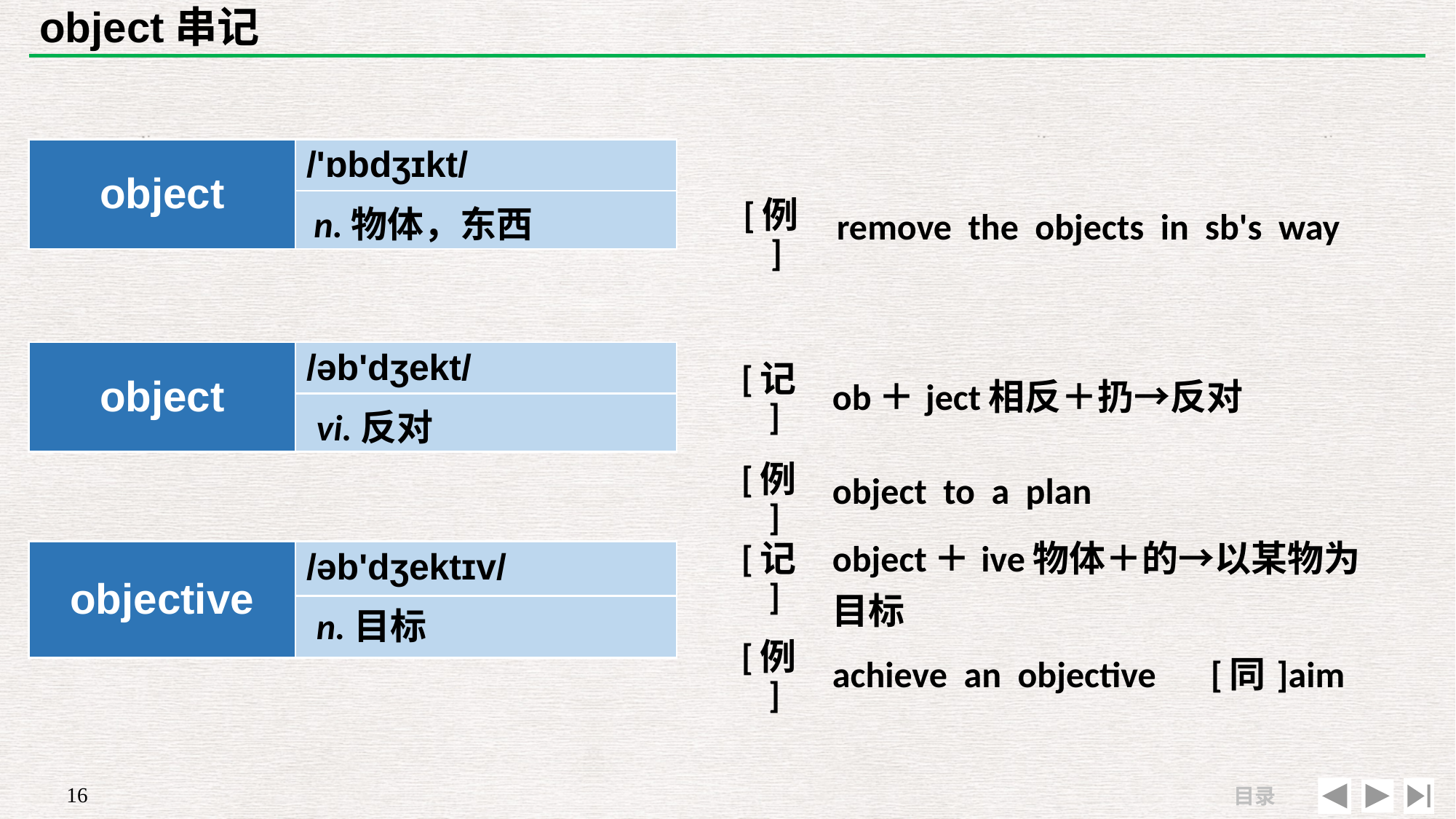

# object串记

|  |  |
| --- | --- |
| [例] | remove the objects in sb's way |
| object | /'ɒbdʒɪkt/ |
| --- | --- |
|  |  |
n.物体，东西
| object | /əb'dʒekt/ |
| --- | --- |
|  |  |
| [记] | ob＋ject相反＋扔→反对 |
| --- | --- |
| [例] | object to a plan |
vi.反对
| [记] | object＋ive物体＋的→以某物为目标 |
| --- | --- |
| [例] | achieve an objective　[同]aim |
| objective | /əb'dʒektɪv/ |
| --- | --- |
|  |  |
n.目标